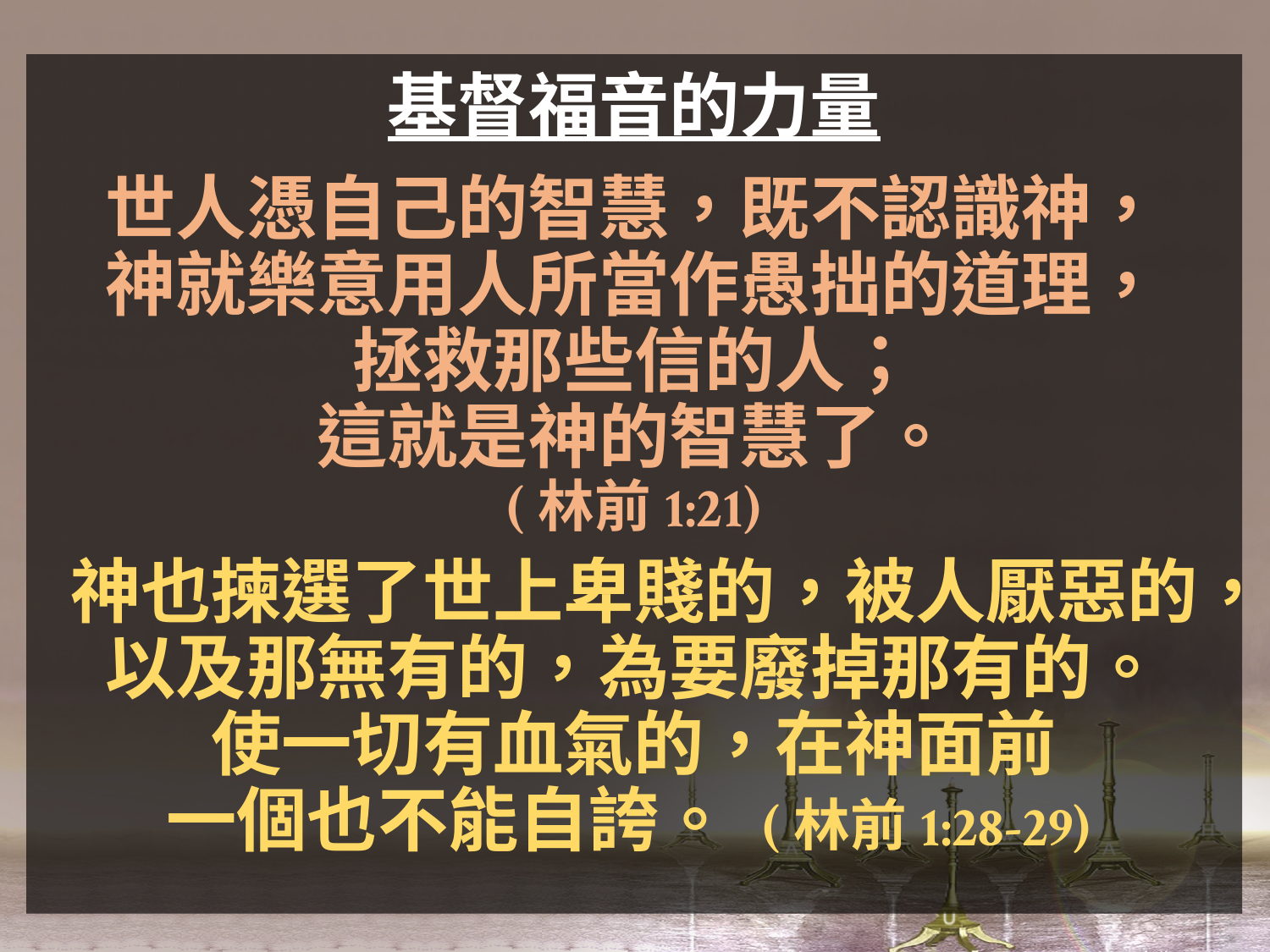

基督福音的力量
世人憑自己的智慧，既不認識神，
神就樂意用人所當作愚拙的道理，
拯救那些信的人；
這就是神的智慧了。
(林前1:21)
神也揀選了世上卑賤的，被人厭惡的，以及那無有的，為要廢掉那有的。
使一切有血氣的，在神面前
一個也不能自誇。 (林前1:28-29)